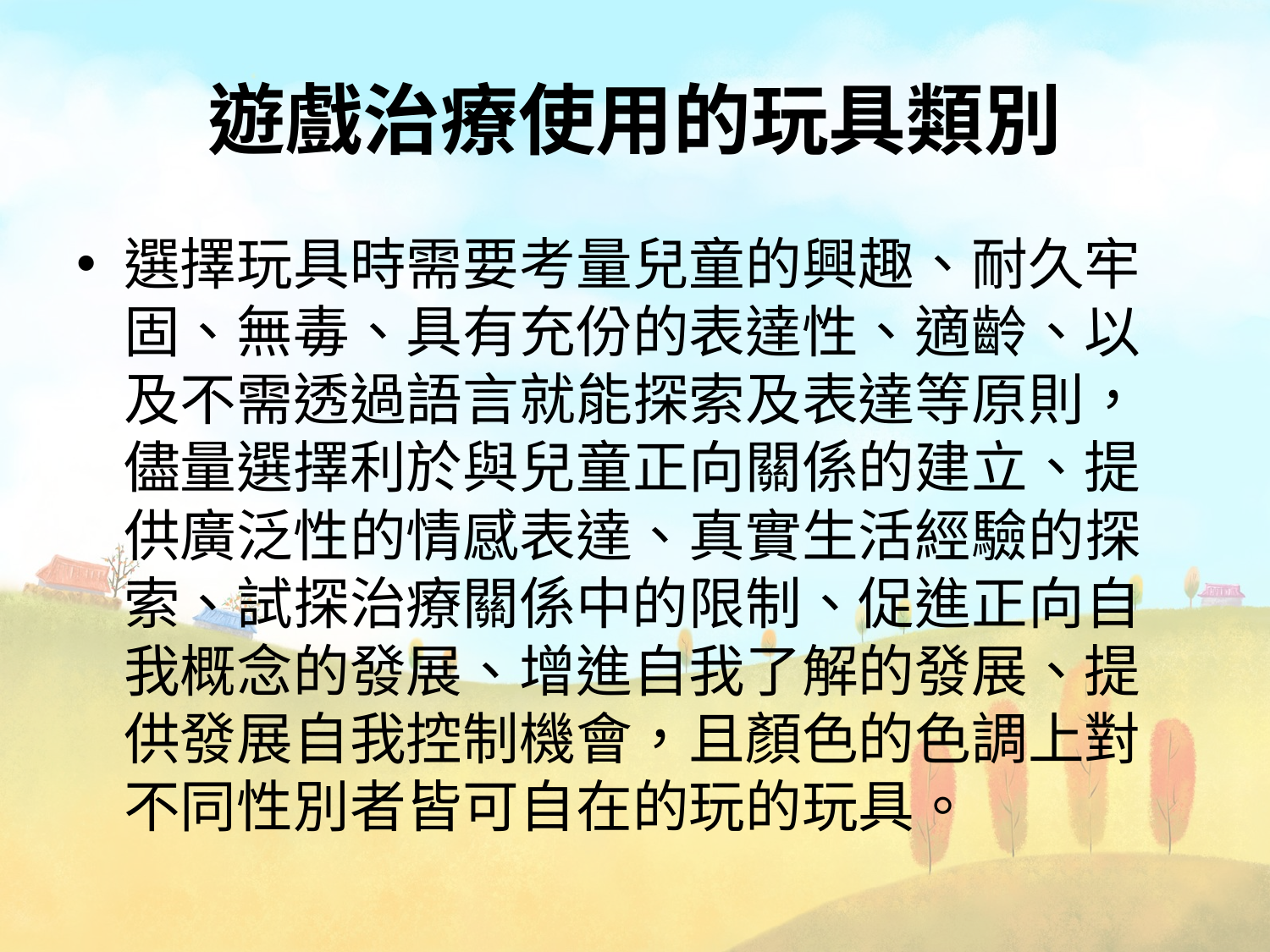

# 遊戲治療使用的玩具類別
選擇玩具時需要考量兒童的興趣、耐久牢固、無毒、具有充份的表達性、適齡、以及不需透過語言就能探索及表達等原則，儘量選擇利於與兒童正向關係的建立、提供廣泛性的情感表達、真實生活經驗的探索、試探治療關係中的限制、促進正向自我概念的發展、增進自我了解的發展、提供發展自我控制機會，且顏色的色調上對不同性別者皆可自在的玩的玩具。